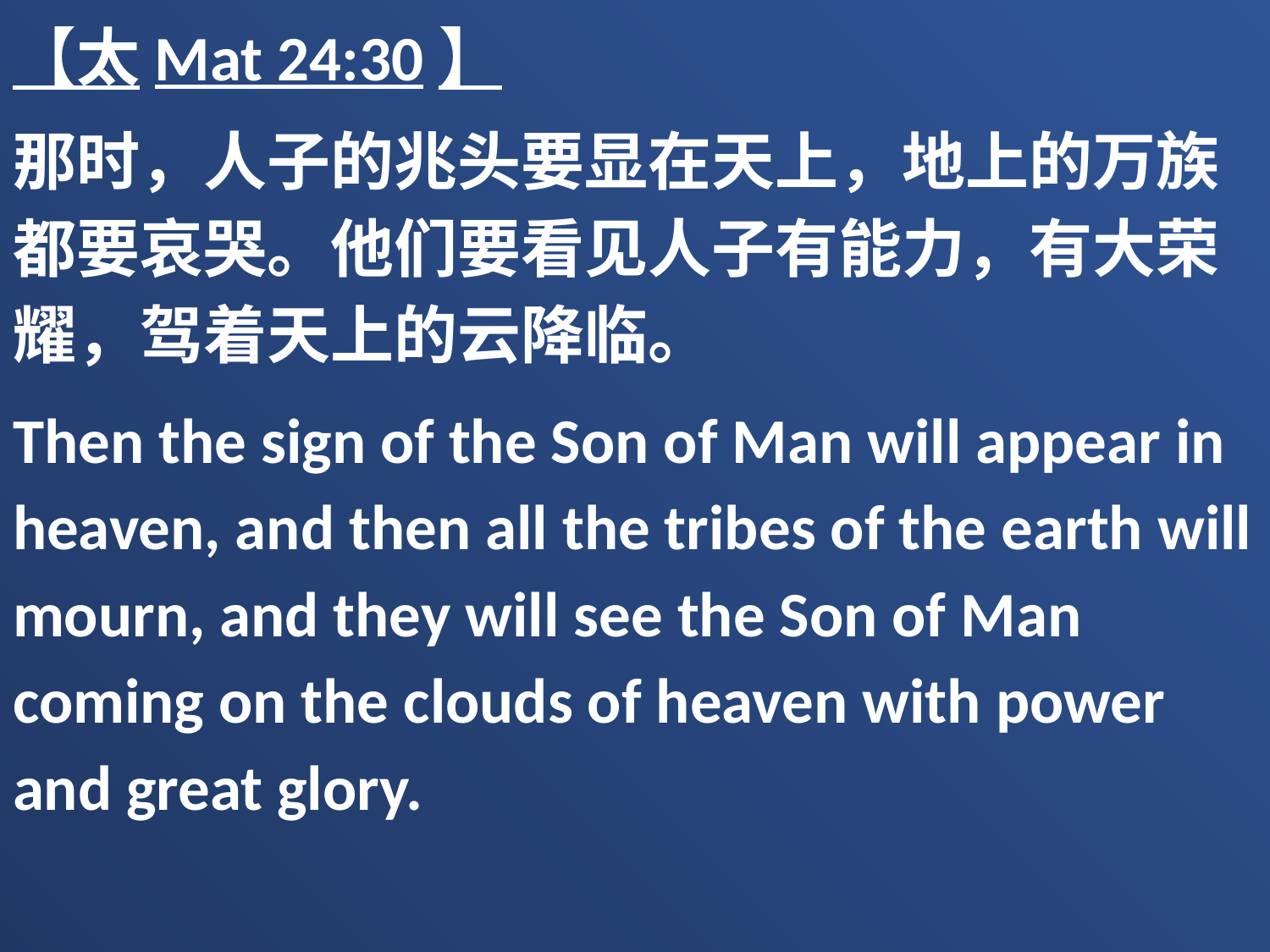

【太Mat 24:30】
那时，人子的兆头要显在天上，地上的万族都要哀哭。他们要看见人子有能力，有大荣耀，驾着天上的云降临。
Then the sign of the Son of Man will appear in heaven, and then all the tribes of the earth will mourn, and they will see the Son of Man coming on the clouds of heaven with power and great glory.